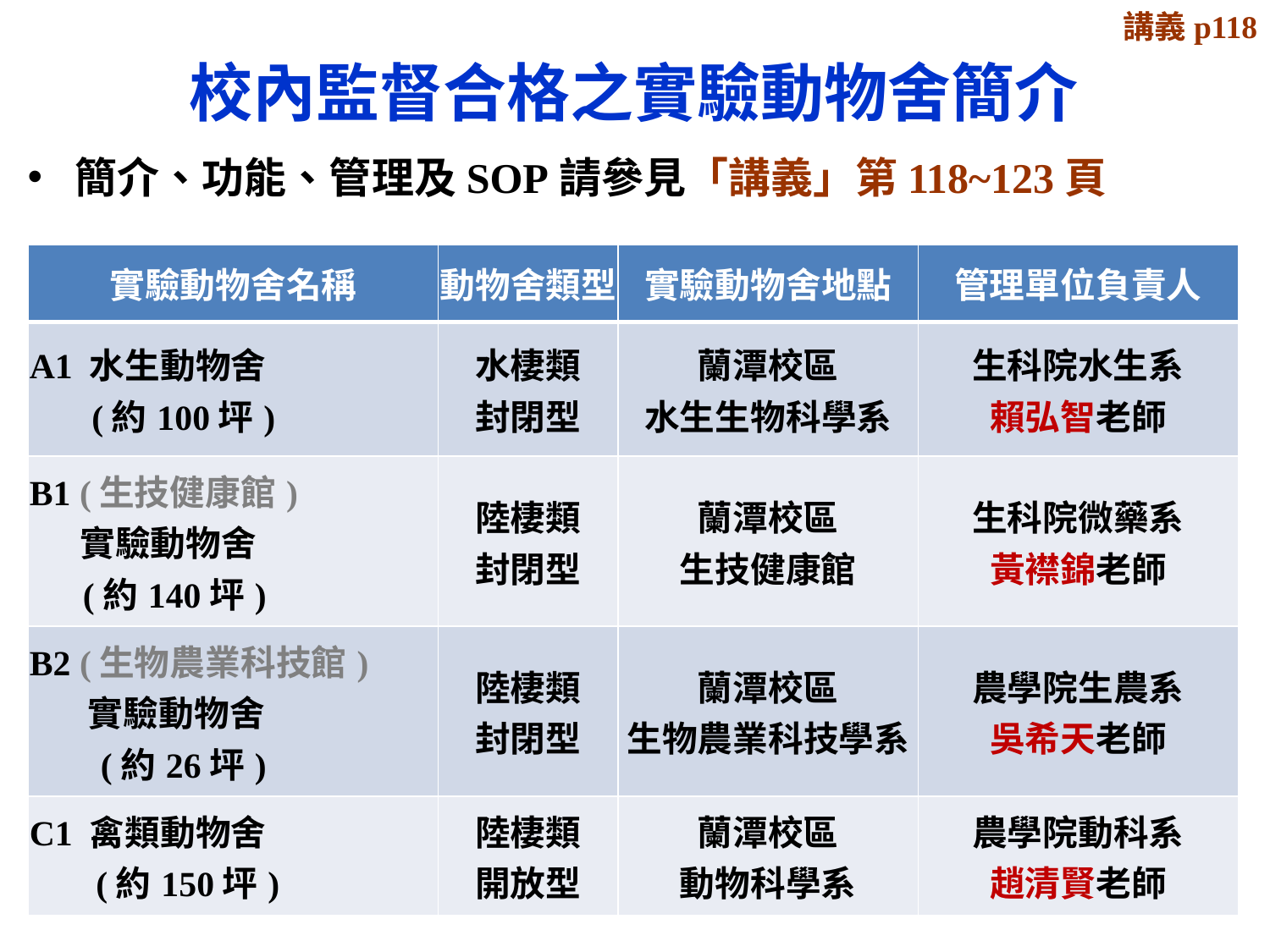

講義p118
校內監督合格之實驗動物舍簡介
簡介、功能、管理及SOP請參見「講義」第118~123頁
| 實驗動物舍名稱 | 動物舍類型 | 實驗動物舍地點 | 管理單位負責人 |
| --- | --- | --- | --- |
| A1 水生動物舍 (約100坪) | 水棲類 封閉型 | 蘭潭校區 水生生物科學系 | 生科院水生系 賴弘智老師 |
| B1 (生技健康館) 實驗動物舍 (約140坪) | 陸棲類 封閉型 | 蘭潭校區 生技健康館 | 生科院微藥系 黃襟錦老師 |
| B2 (生物農業科技館) 實驗動物舍 (約26坪) | 陸棲類 封閉型 | 蘭潭校區 生物農業科技學系 | 農學院生農系 吳希天老師 |
| C1 禽類動物舍 (約150坪) | 陸棲類 開放型 | 蘭潭校區 動物科學系 | 農學院動科系 趙清賢老師 |
# 國立嘉義大學 實驗動物舍